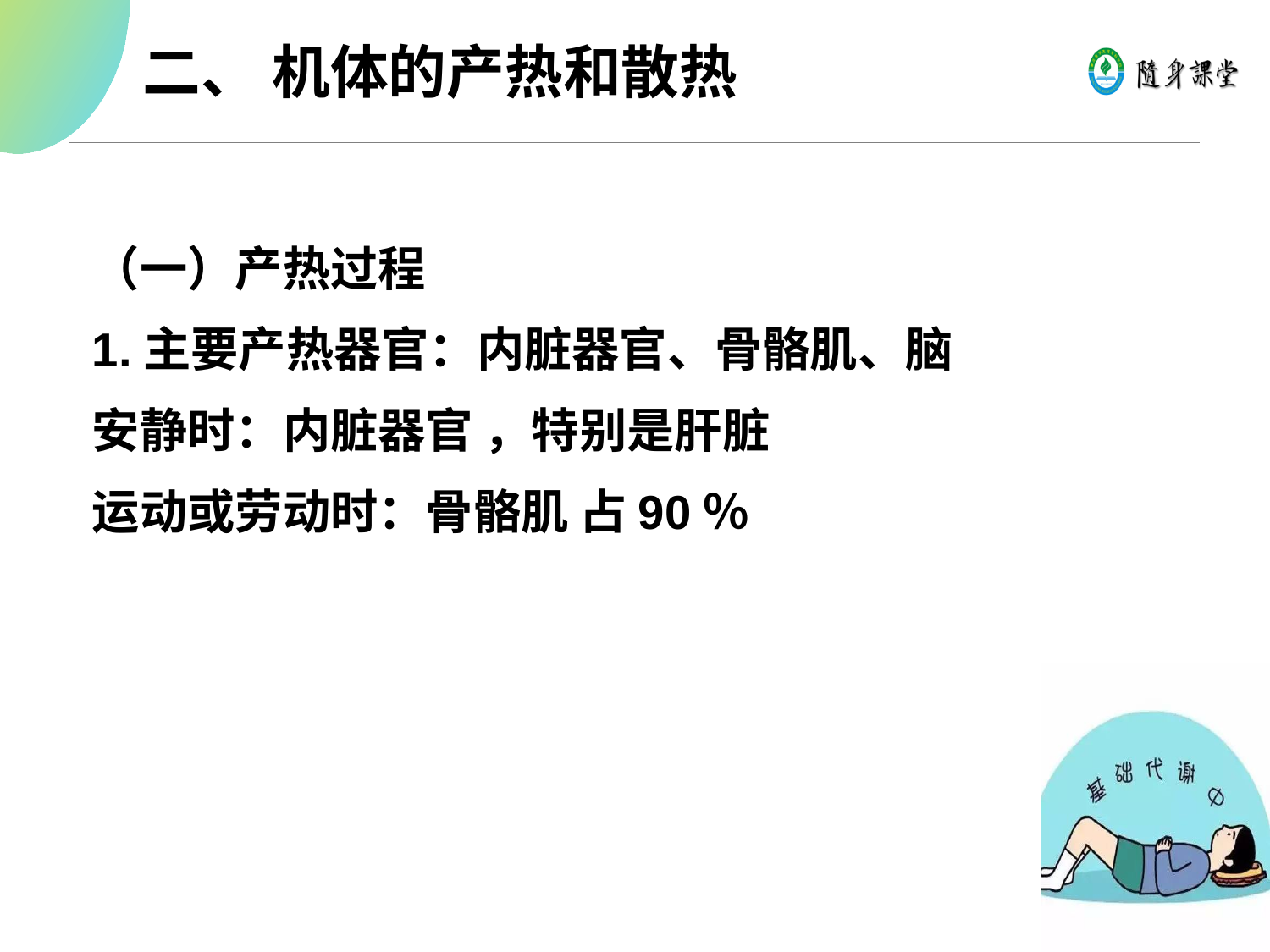

二、 机体的产热和散热
（一）产热过程
1.主要产热器官：内脏器官、骨骼肌、脑
安静时：内脏器官 ，特别是肝脏
运动或劳动时：骨骼肌 占90％